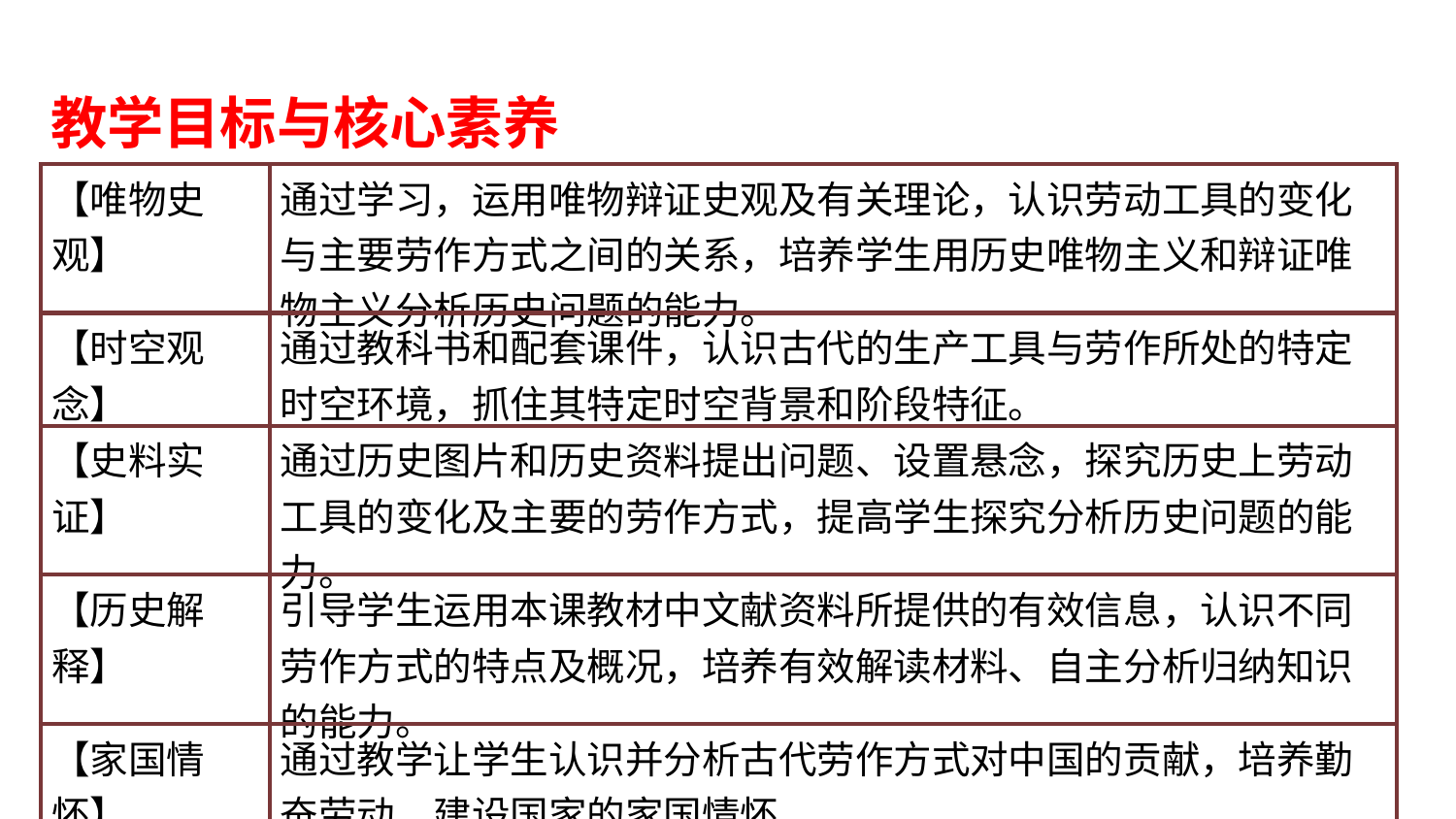

教学目标与核心素养
| 【唯物史观】 | 通过学习，运用唯物辩证史观及有关理论，认识劳动工具的变化与主要劳作方式之间的关系，培养学生用历史唯物主义和辩证唯物主义分析历史问题的能力。 |
| --- | --- |
| 【时空观念】 | 通过教科书和配套课件，认识古代的生产工具与劳作所处的特定时空环境，抓住其特定时空背景和阶段特征。 |
| 【史料实证】 | 通过历史图片和历史资料提出问题、设置悬念，探究历史上劳动工具的变化及主要的劳作方式，提高学生探究分析历史问题的能力。 |
| 【历史解释】 | 引导学生运用本课教材中文献资料所提供的有效信息，认识不同劳作方式的特点及概况，培养有效解读材料、自主分析归纳知识的能力。 |
| 【家国情怀】 | 通过教学让学生认识并分析古代劳作方式对中国的贡献，培养勤奋劳动、建设国家的家国情怀。 |